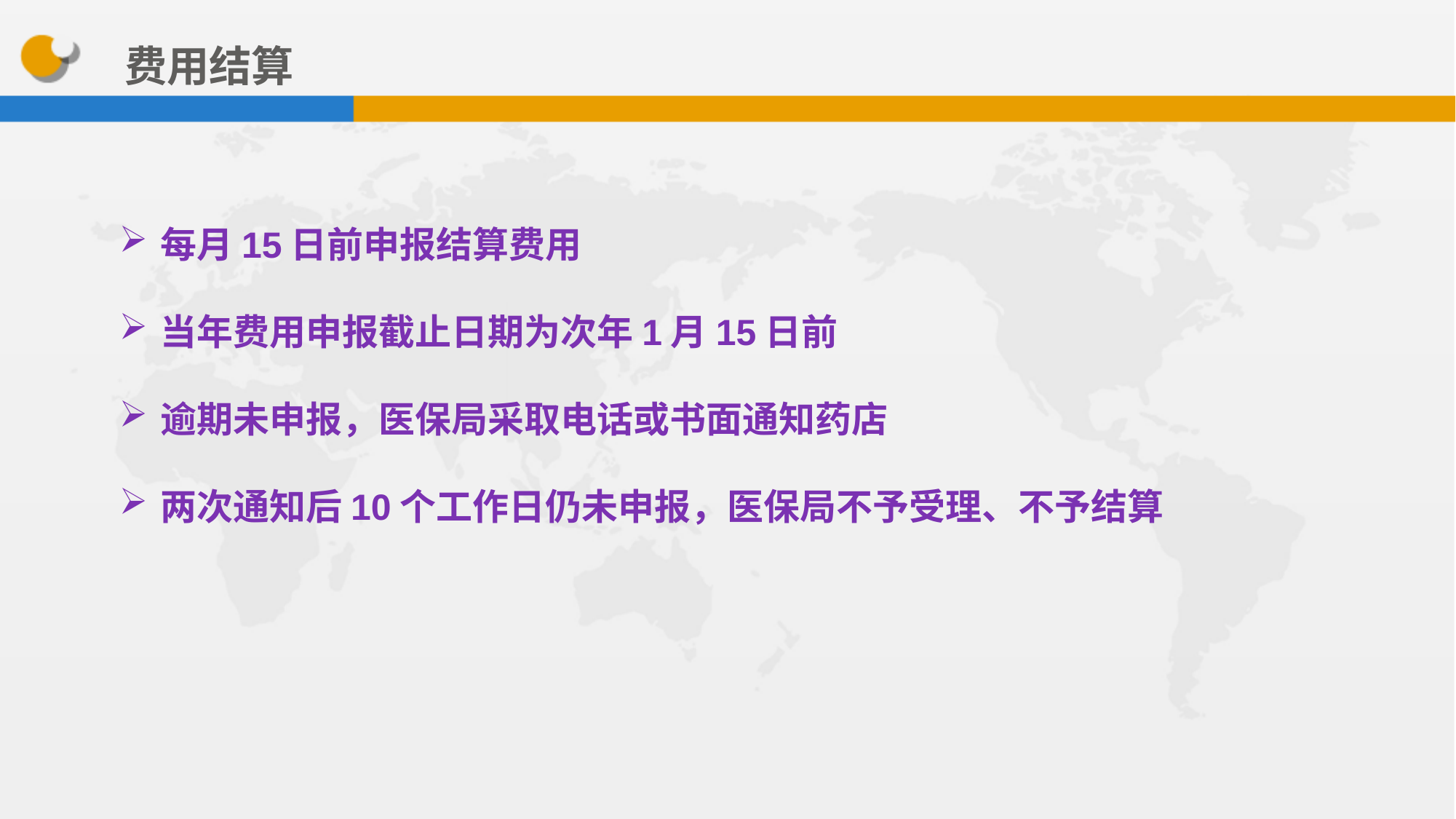

费用结算
每月15日前申报结算费用
当年费用申报截止日期为次年1月15日前
逾期未申报，医保局采取电话或书面通知药店
两次通知后10个工作日仍未申报，医保局不予受理、不予结算

34%